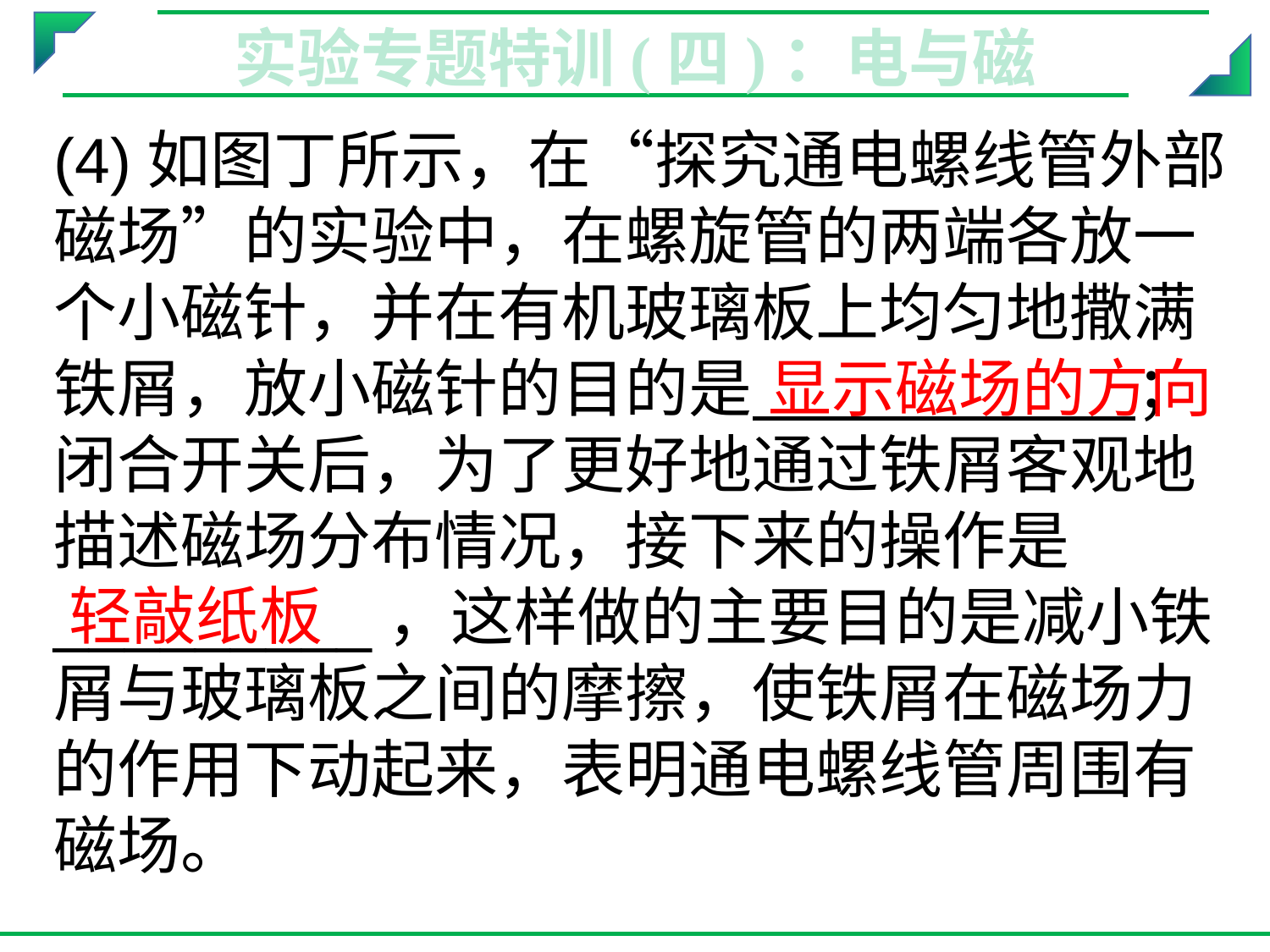

实验专题特训(四)：电与磁
(4)如图丁所示，在“探究通电螺线管外部磁场”的实验中，在螺旋管的两端各放一个小磁针，并在有机玻璃板上均匀地撒满铁屑，放小磁针的目的是                           ；闭合开关后，为了更好地通过铁屑客观地描述磁场分布情况，接下来的操作是_________，这样做的主要目的是减小铁屑与玻璃板之间的摩擦，使铁屑在磁场力的作用下动起来，表明通电螺线管周围有磁场。
显示磁场的方向
轻敲纸板